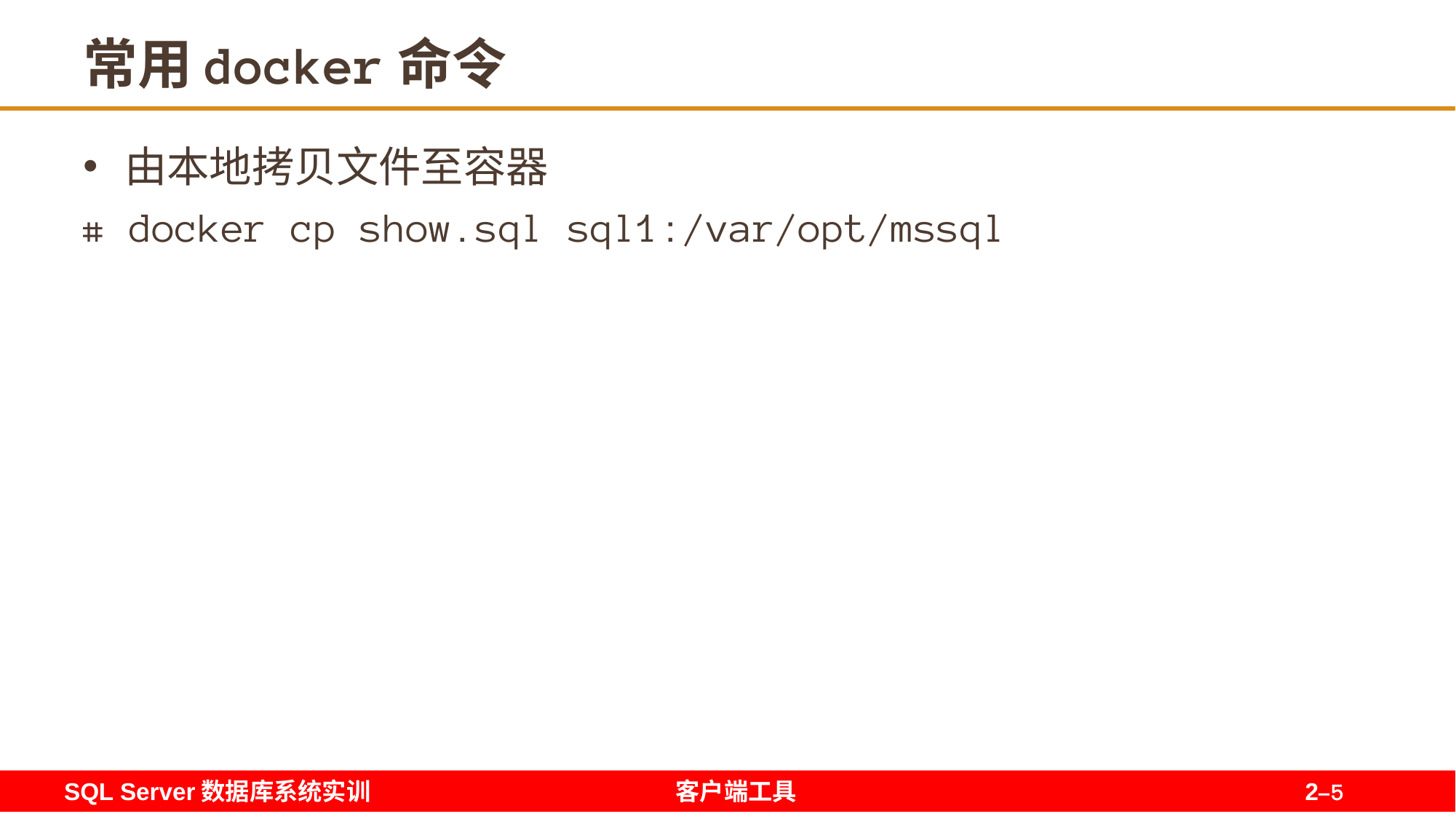

# 常用docker命令
由本地拷贝文件至容器
# docker cp show.sql sql1:/var/opt/mssql